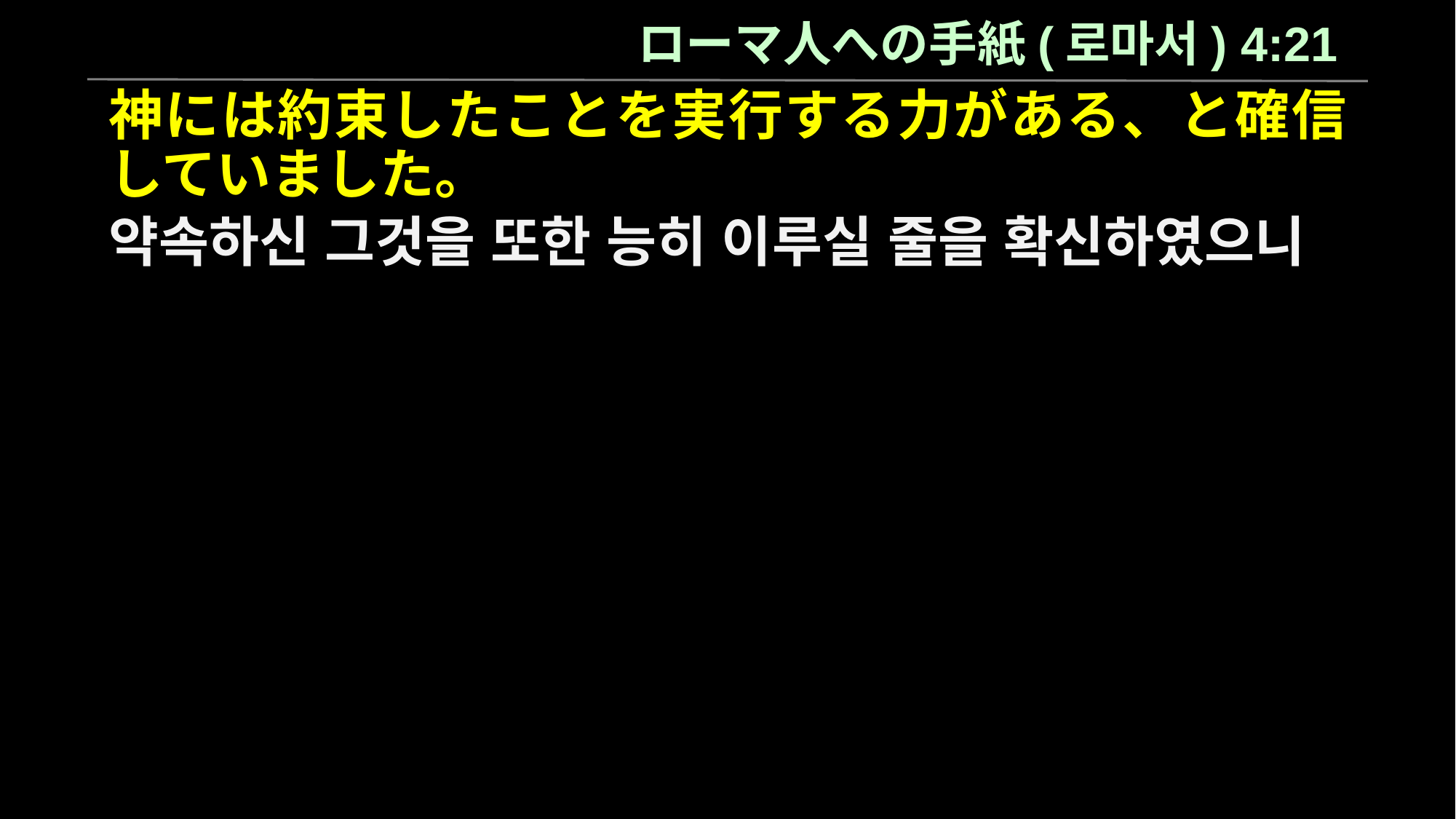

ローマ人への手紙(로마서) 4:21

神には約束したことを実行する力がある、と確信していました。
약속하신 그것을 또한 능히 이루실 줄을 확신하였으니